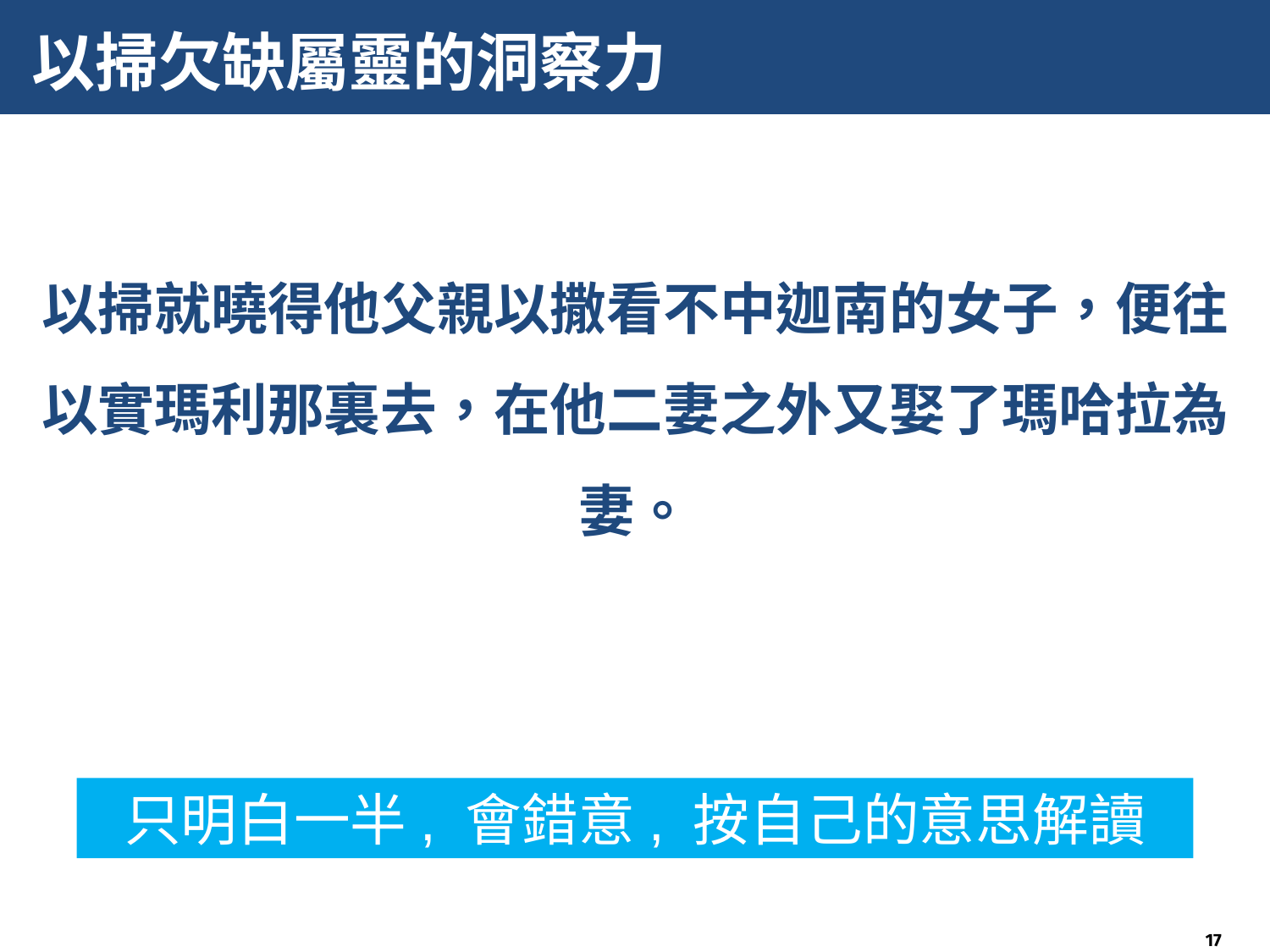

# 以掃欠缺屬靈的洞察力

以掃就曉得他父親以撒看不中迦南的女子，便往以實瑪利那裏去，在他二妻之外又娶了瑪哈拉為妻。

只明白一半, 會錯意, 按自己的意思解讀